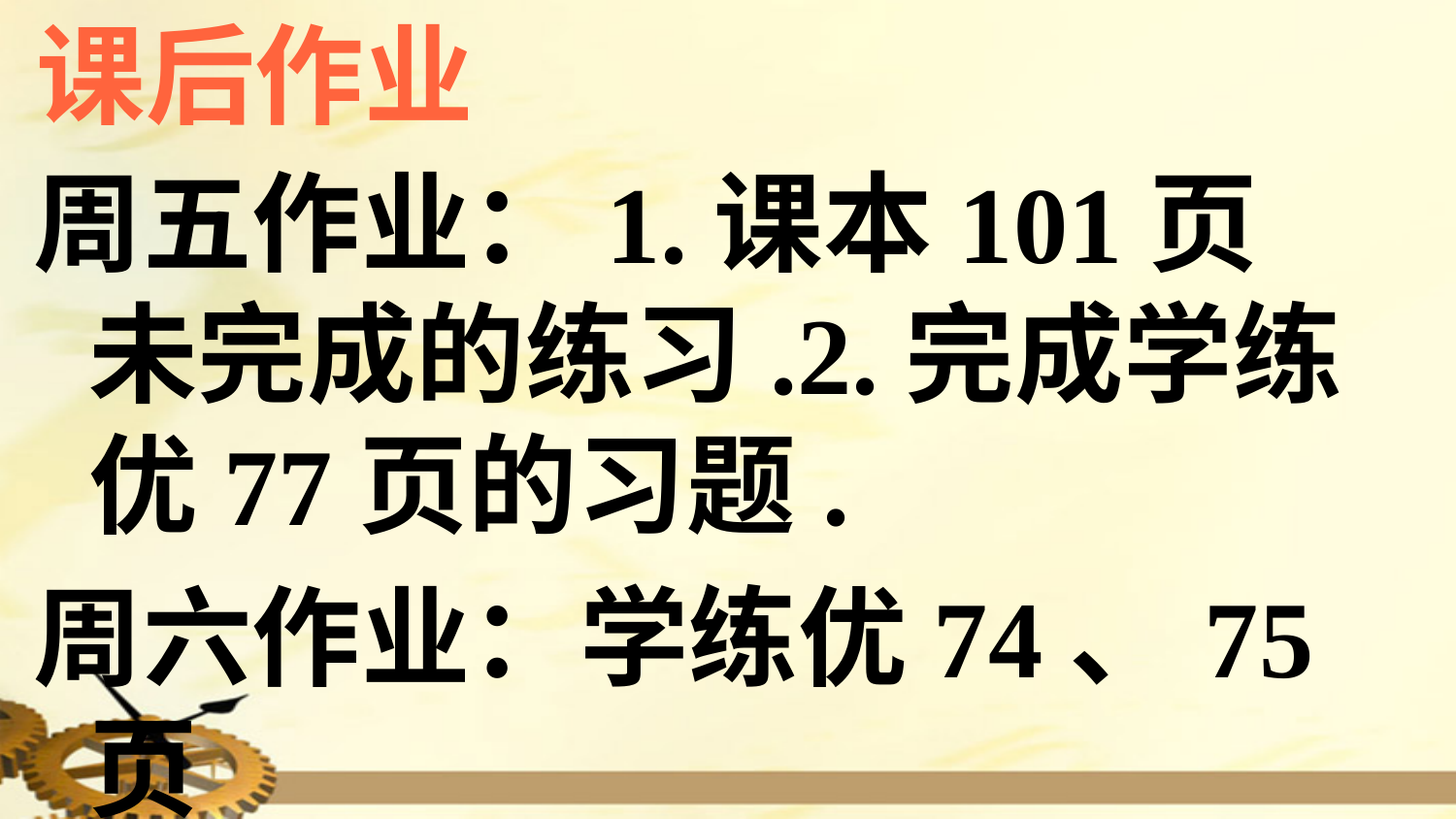

课后作业
周五作业：1.课本101页未完成的练习.2.完成学练优77页的习题.
周六作业：学练优74、75页